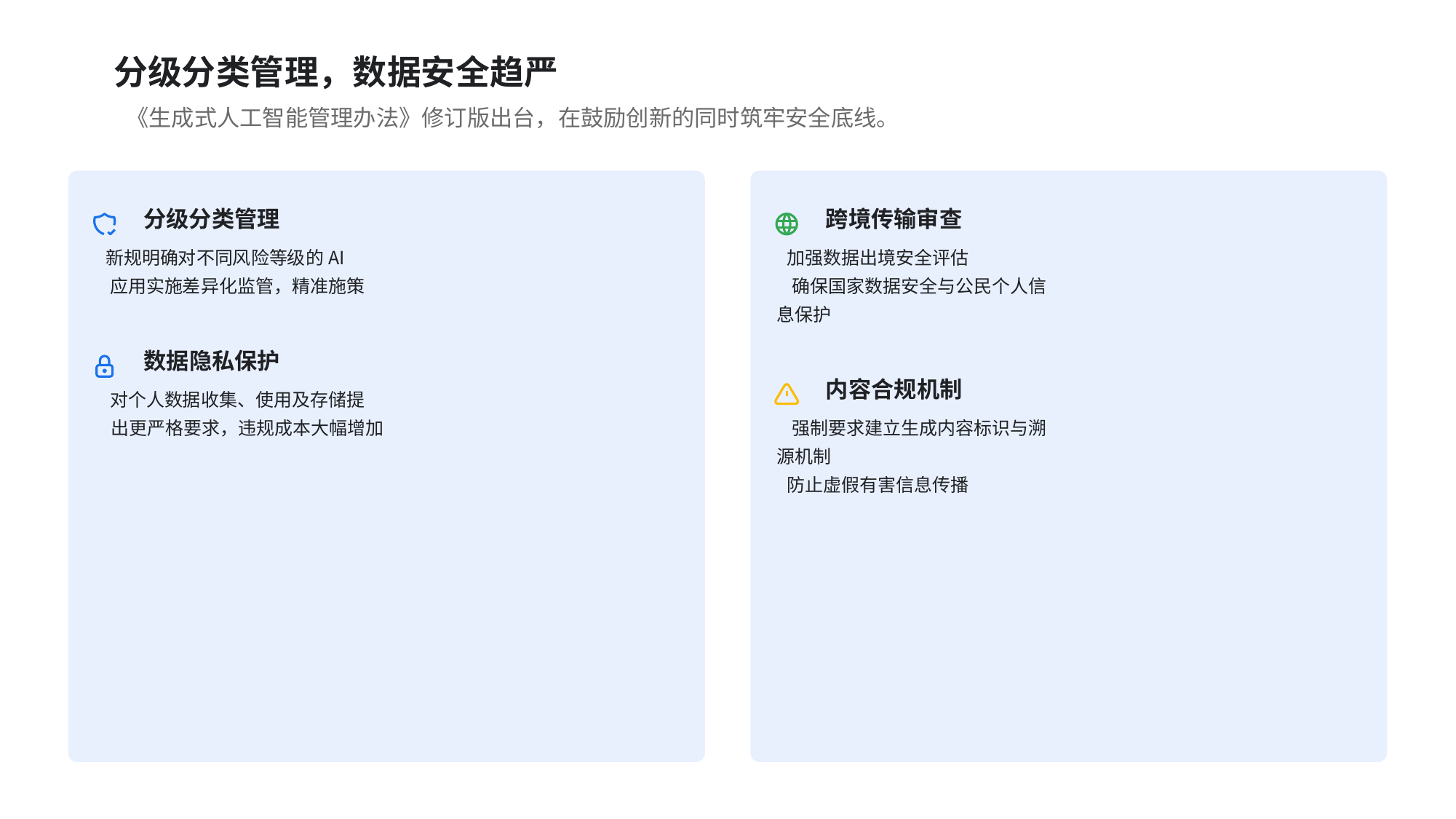

分级分类管理，数据安全趋严
《生成式人工智能管理办法》修订版出台，在鼓励创新的同时筑牢安全底线。

分级分类管理

新规明确对不同风险等级的AI
应用实施差异化监管，精准施策
数据隐私保护

对个人数据收集、使用及存储提
出更严格要求，违规成本大幅增加

跨境传输审查

加强数据出境安全评估
确保国家数据安全与公民个人信
息保护
内容合规机制

强制要求建立生成内容标识与溯
源机制
防止虚假有害信息传播